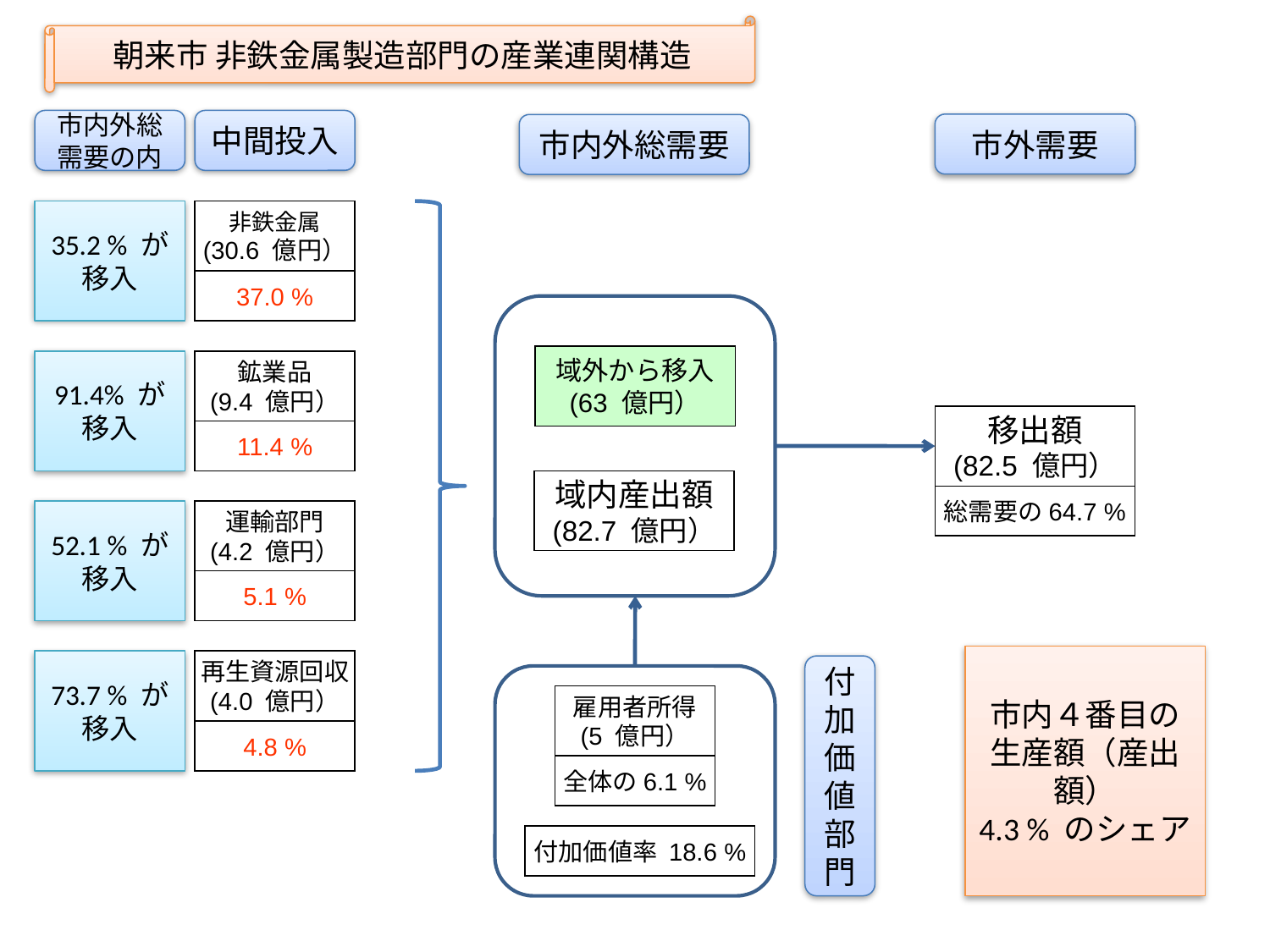

朝来市 非鉄金属製造部門の産業連関構造
市内外総需要の内
中間投入
市外需要
市内外総需要
35.2 % が
移入
非鉄金属
(30.6 億円）

37.0 %

域外から移入
(63 億円）
91.4% が移入
鉱業品
(9.4 億円）
移出額
(82.5 億円）
11.4 %
域内産出額
(82.7 億円）
総需要の64.7 %
52.1 % が
移入
運輸部門
(4.2 億円）
5.1 %
市内４番目の生産額（産出額）
4.3 % のシェア
73.7 % が
移入
再生資源回収
(4.0 億円）
付加価値部門

雇用者所得
(5 億円）
4.8 %
全体の6.1 %
付加価値率 18.6 %